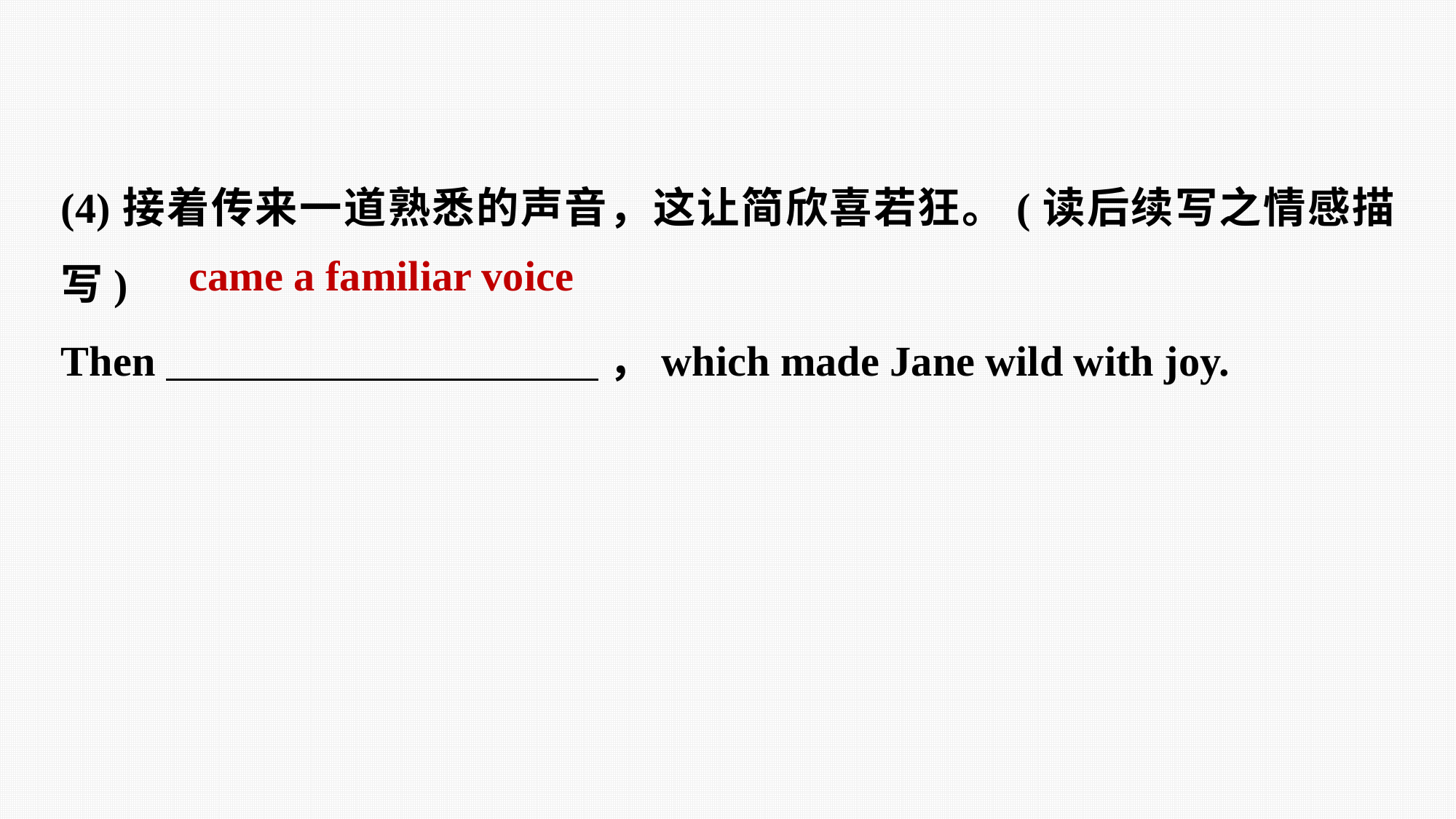

(4)接着传来一道熟悉的声音，这让简欣喜若狂。(读后续写之情感描写)
Then                                          ，which made Jane wild with joy.
came a familiar voice